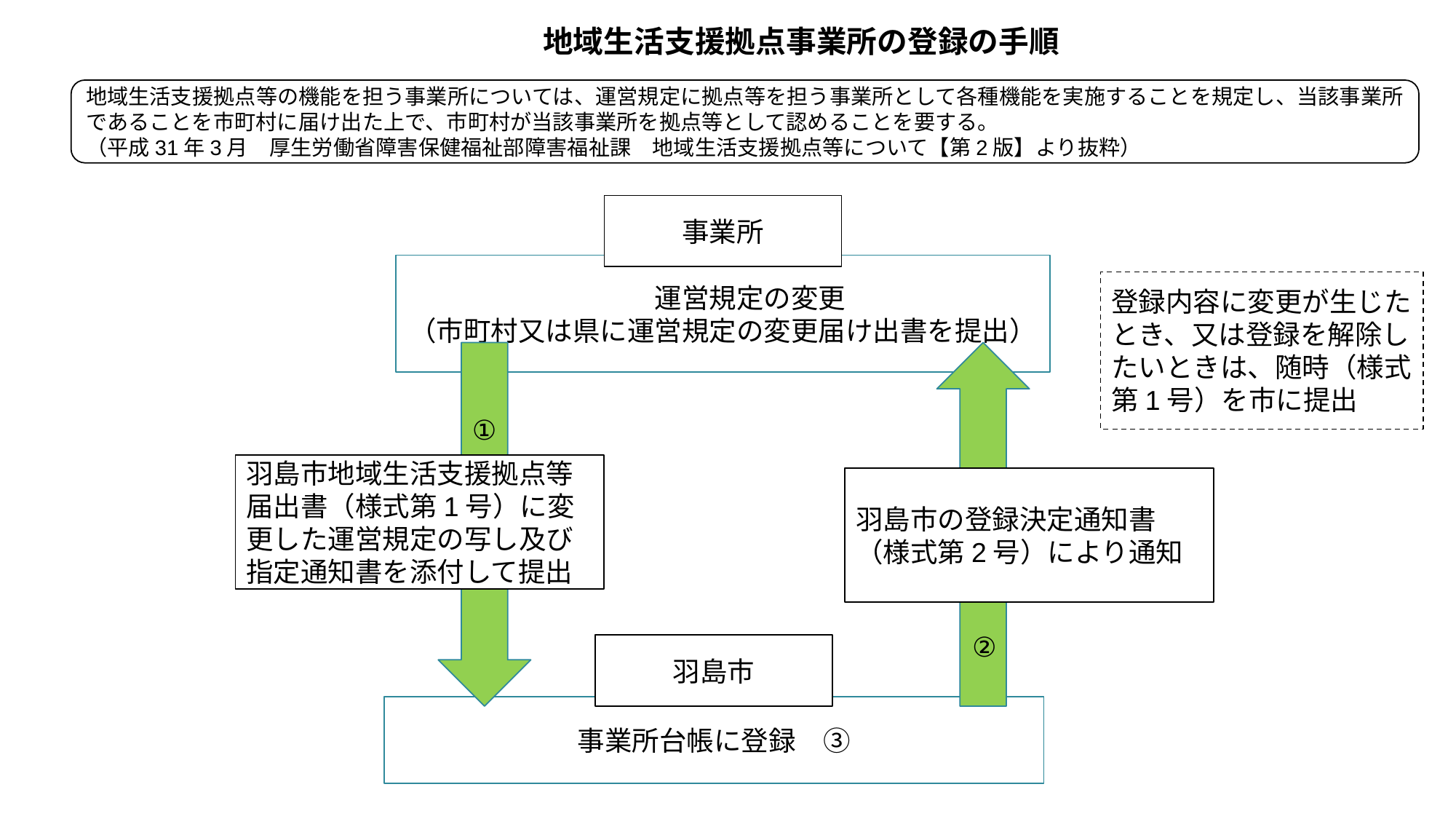

地域生活支援拠点事業所の登録の手順
地域生活支援拠点等の機能を担う事業所については、運営規定に拠点等を担う事業所として各種機能を実施することを規定し、当該事業所であることを市町村に届け出た上で、市町村が当該事業所を拠点等として認めることを要する。
（平成31年3月　厚生労働省障害保健福祉部障害福祉課　地域生活支援拠点等について【第2版】より抜粋）
羽島市
事業所
うん運営規定の変更
（市町村又は県に運営規定の変更届け出書を提出）
登録内容に変更が生じたとき、又は登録を解除したいときは、随時（様式第1号）を市に提出
①
①
①
羽島市地域生活支援拠点等届出書（様式第1号）に変更した運営規定の写し及び指定通知書を添付して提出
羽島市の登録決定通知書（様式第2号）により通知
②
事業所台帳に登録　③